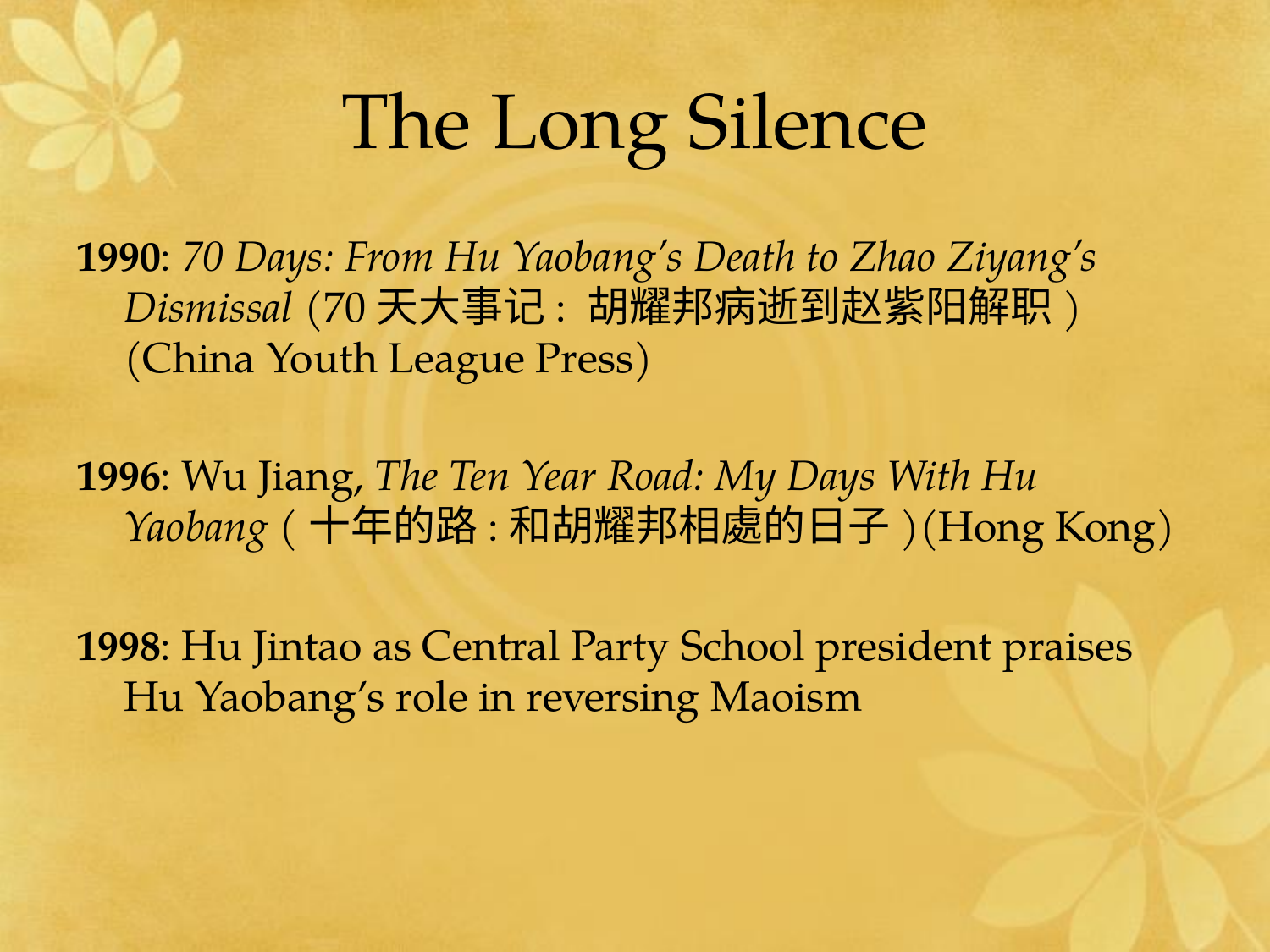

# The Long Silence
1990: 70 Days: From Hu Yaobang’s Death to Zhao Ziyang’s Dismissal (70天大事记: 胡耀邦病逝到赵紫阳解职) (China Youth League Press)

1996: Wu Jiang, The Ten Year Road: My Days With Hu Yaobang (十年的路:和胡耀邦相處的日子)(Hong Kong)

1998: Hu Jintao as Central Party School president praises Hu Yaobang’s role in reversing Maoism